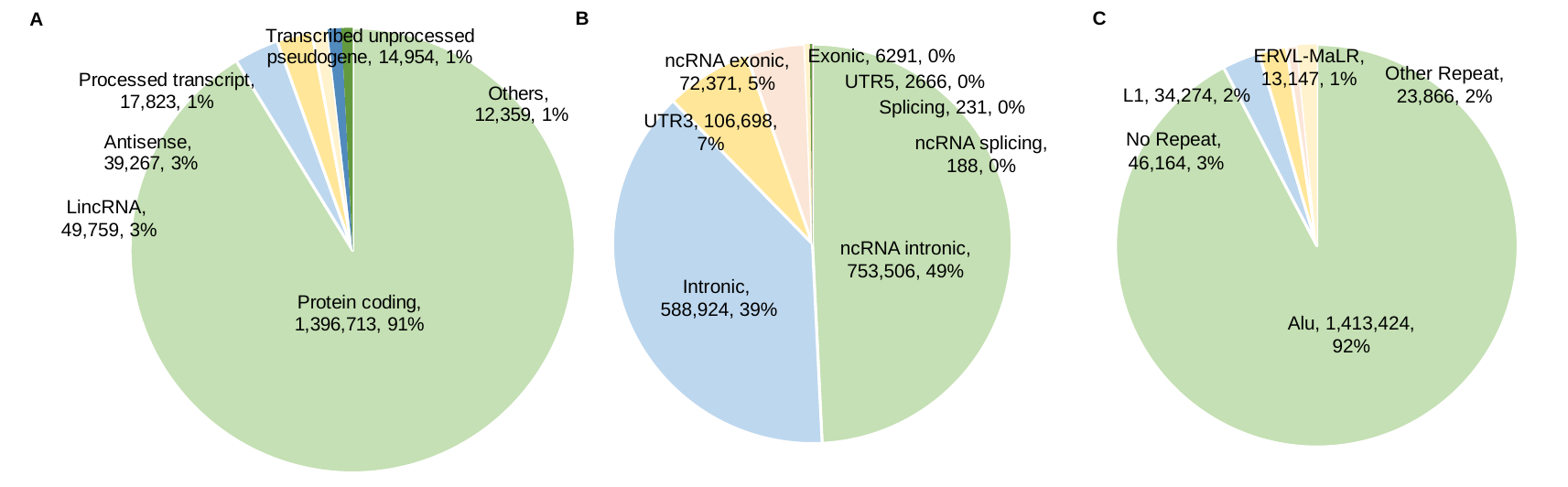

A
 B
 C

### Chart

| Category | 列1 |
|---|---|
| protein_coding | 1396713.0 |
| lincRNA | 49759.0 |
| antisense | 39267.0 |
| processed_transcript | 17823.0 |
| transcribed_unprocessed_pseudogene | 14954.0 |
| Others | 12359.0 |

### Chart

| Category | 列1 |
|---|---|
| ncRNA_intronic | 753506.0 |
| intronic | 588924.0 |
| UTR3 | 106698.0 |
| ncRNA_exonic | 72371.0 |
| exonic | 6291.0 |
| UTR5 | 2666.0 |
| splicing | 231.0 |
| ncRNA_splicing | 188.0 |

### Chart

| Category | 列1 |
|---|---|
| Alu | 1413424.0 |
| NoRepeat | 46164.0 |
| L1 | 34274.0 |
| ERVL-MaLR | 13147.0 |
| Others | 23866.0 |
Exonic, 6291, 0%
ERVL-MaLR, 13,147, 1%
ncRNA exonic, 72,371, 5%
Other Repeat, 23,866, 2%
UTR5, 2666, 0%
L1, 34,274, 2%
Splicing, 231, 0%
UTR3, 106,698, 7%
No Repeat,
46,164, 3%
ncRNA splicing, 188, 0%
LincRNA,
49,759, 3%
ncRNA intronic, 753,506, 49%
Intronic,
588,924, 39%
Alu, 1,413,424, 92%